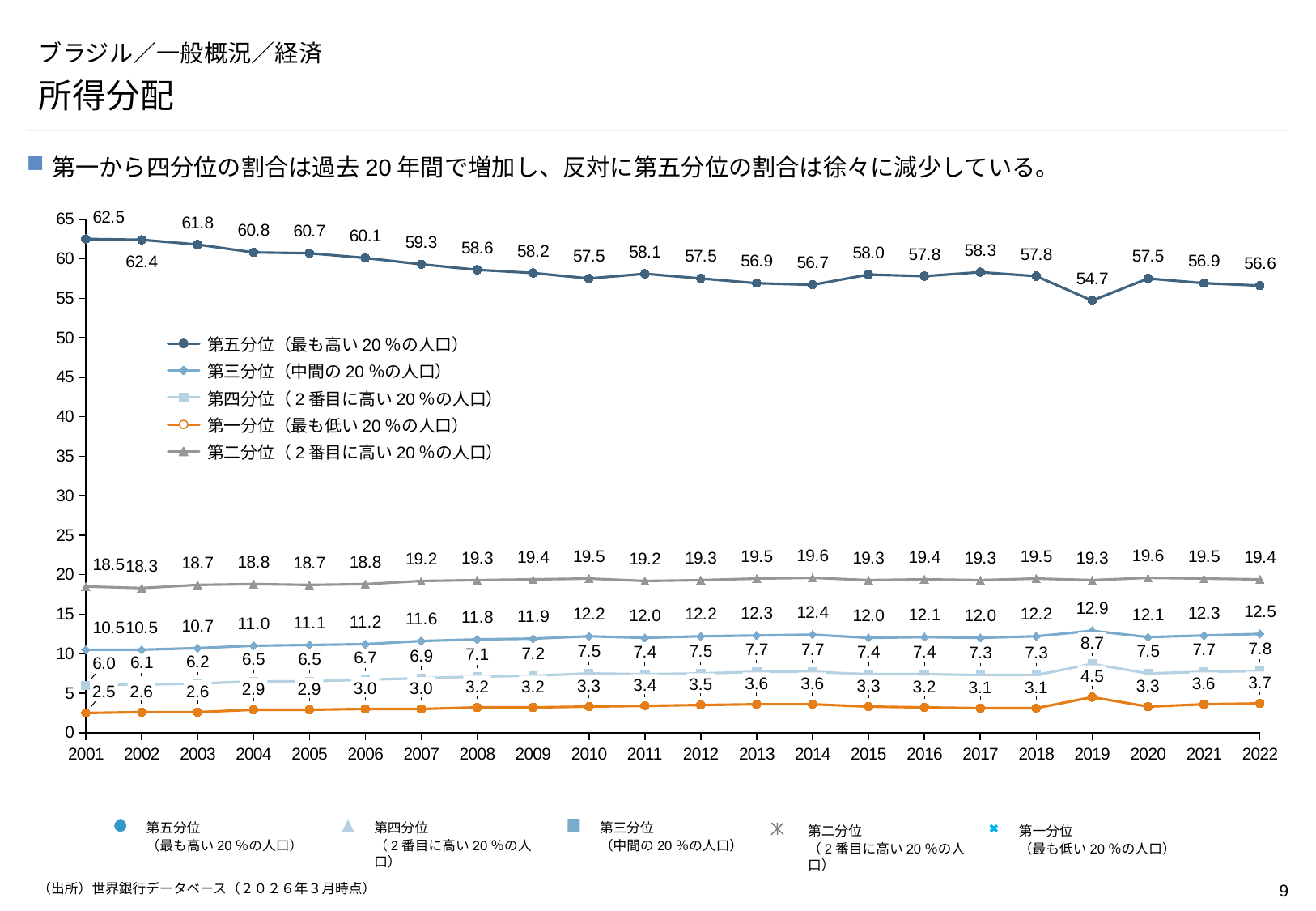

# ブラジル／一般概況／経済
所得分配
第一から四分位の割合は過去20年間で増加し、反対に第五分位の割合は徐々に減少している。

### Chart

| Category |  |  |  |  |  |
|---|---|---|---|---|---|
第五分位（最も高い20％の人口）

第三分位（中間の20％の人口）

第四分位（2番目に高い20％の人口）

第一分位（最も低い20％の人口）

第二分位（2番目に高い20％の人口）

8.7
4.5
3.7
3.6
3.6
3.6
3.5
3.4
3.3
3.3
3.3
3.2
3.2
3.2
3.1
3.1
3.0
3.0
2.9
2.9
2.6
2.6
2.5

第五分位
（最も高い20％の人口）

第四分位
（2番目に高い20％の人口）

第三分位
（中間の20％の人口）
第二分位
（2番目に高い20％の人口）

第一分位
（最も低い20％の人口）

（出所）世界銀行データベース（２０２６年３月時点）